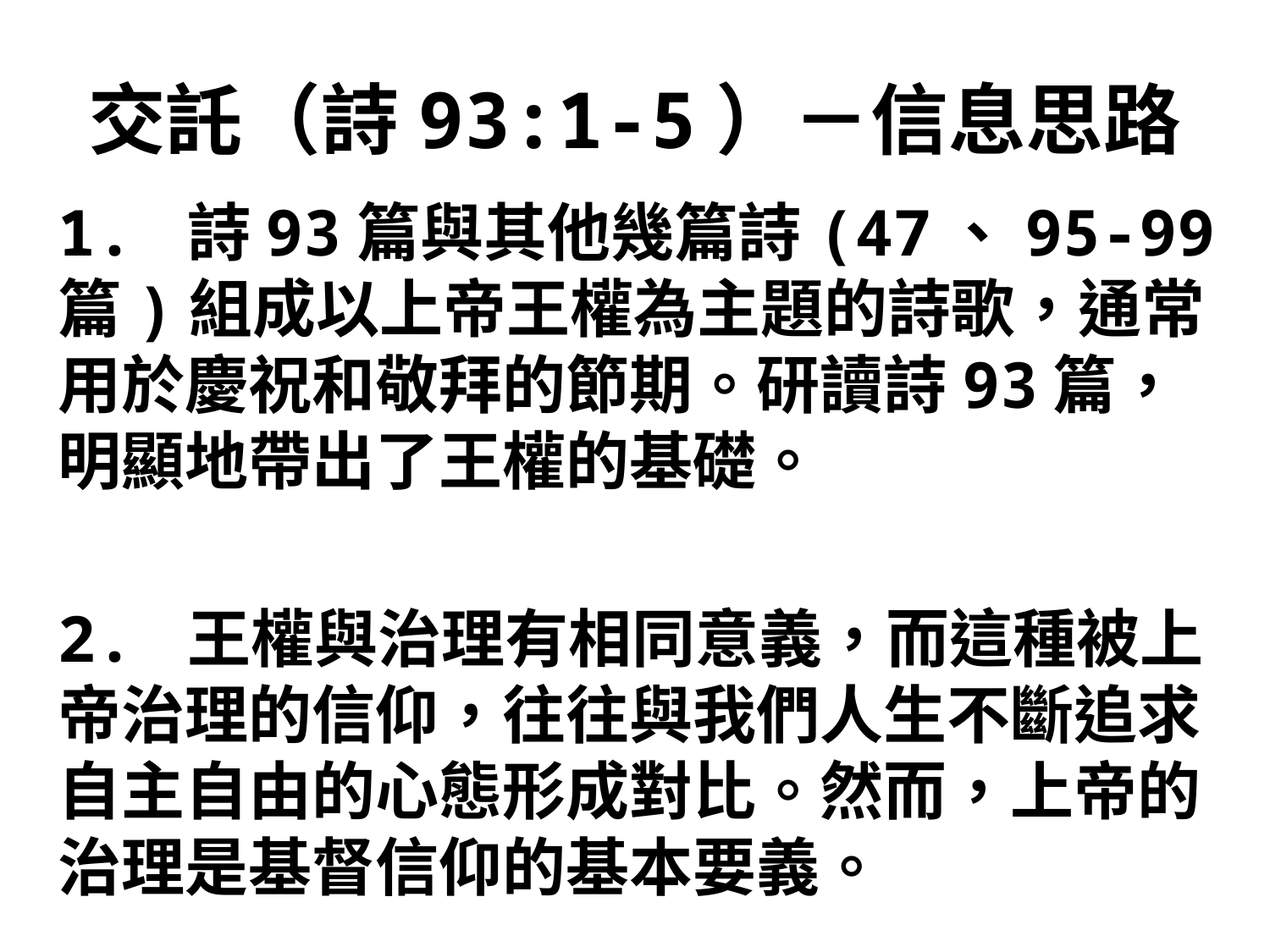

# 交託（詩93:1-5）－信息思路
1. 詩93篇與其他幾篇詩(47、95-99篇)組成以上帝王權為主題的詩歌，通常用於慶祝和敬拜的節期。研讀詩93篇，明顯地帶出了王權的基礎。

2. 王權與治理有相同意義，而這種被上帝治理的信仰，往往與我們人生不斷追求自主自由的心態形成對比。然而，上帝的治理是基督信仰的基本要義。